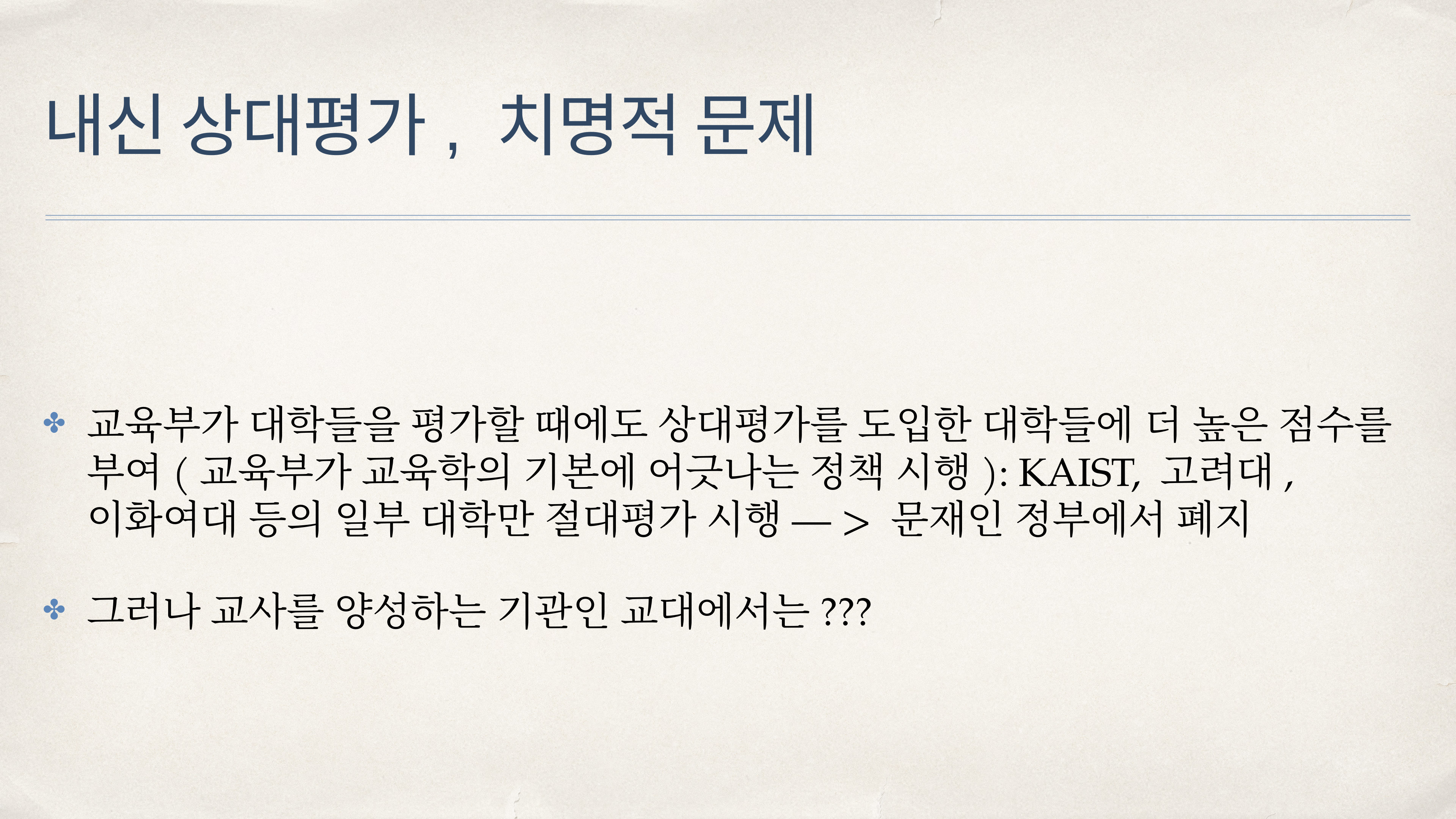

# 내신 상대평가, 치명적 문제
교육부가 대학들을 평가할 때에도 상대평가를 도입한 대학들에 더 높은 점수를 부여(교육부가 교육학의 기본에 어긋나는 정책 시행): KAIST, 고려대, 이화여대 등의 일부 대학만 절대평가 시행 —> 문재인 정부에서 폐지
그러나 교사를 양성하는 기관인 교대에서는???